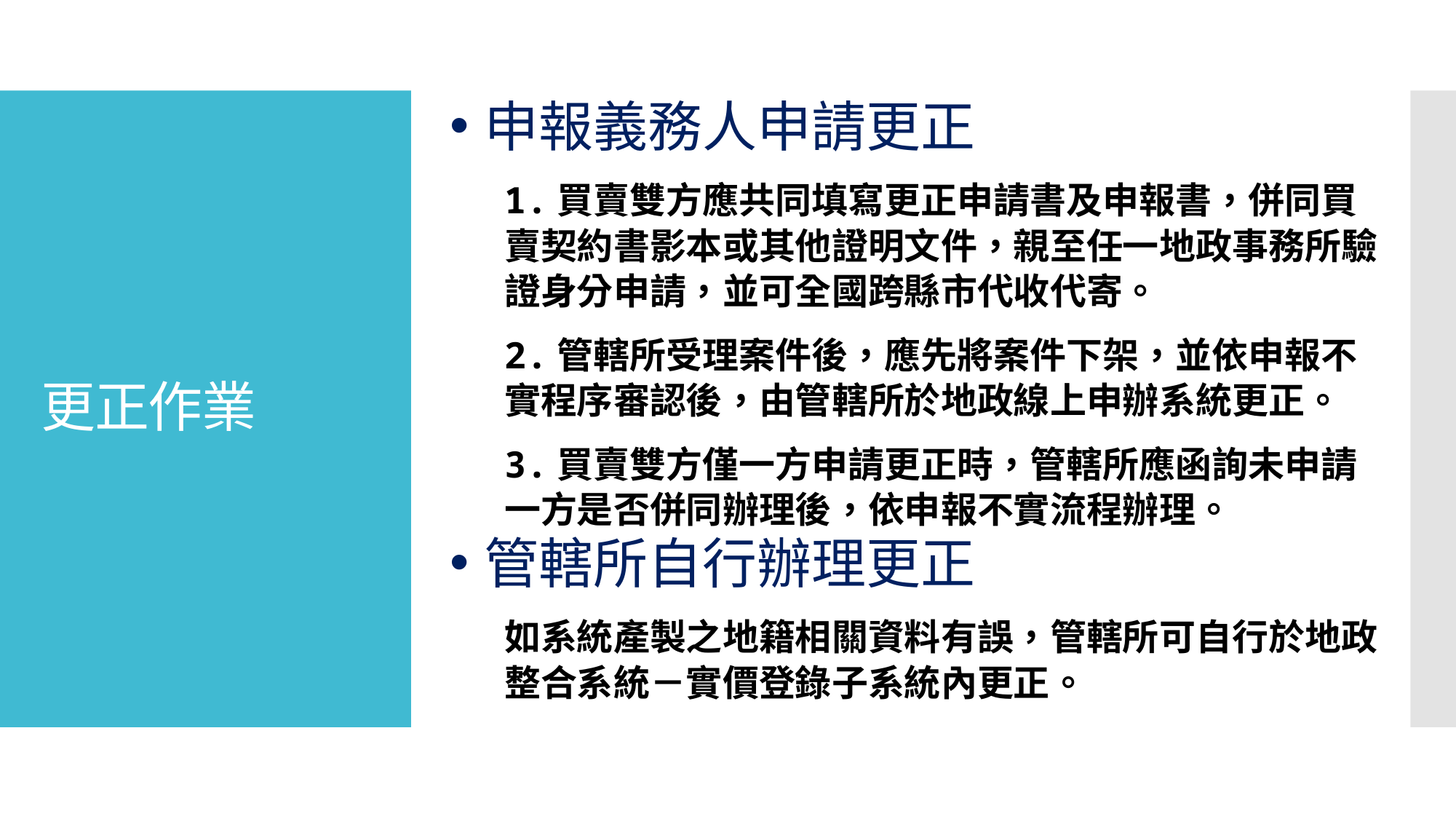

申報義務人申請更正
1.買賣雙方應共同填寫更正申請書及申報書，併同買賣契約書影本或其他證明文件，親至任一地政事務所驗證身分申請，並可全國跨縣市代收代寄。
2.管轄所受理案件後，應先將案件下架，並依申報不實程序審認後，由管轄所於地政線上申辦系統更正。
3.買賣雙方僅一方申請更正時，管轄所應函詢未申請一方是否併同辦理後，依申報不實流程辦理。
管轄所自行辦理更正
如系統產製之地籍相關資料有誤，管轄所可自行於地政整合系統－實價登錄子系統內更正。
# 更正作業